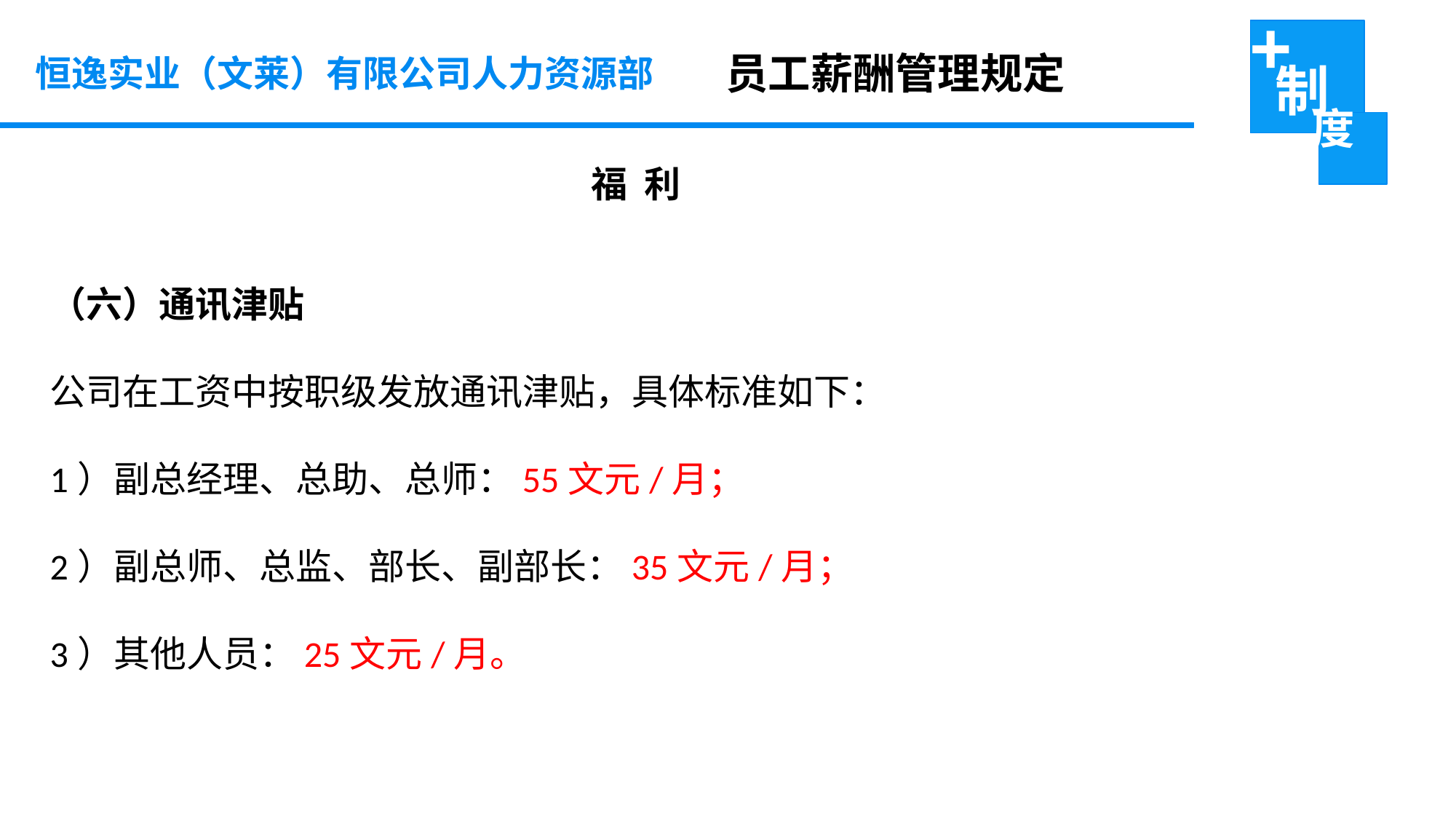

员工薪酬管理规定
恒逸实业（文莱）有限公司人力资源部
              福  利
（六）通讯津贴
公司在工资中按职级发放通讯津贴，具体标准如下：
1）副总经理、总助、总师：55文元/月；
2）副总师、总监、部长、副部长：35文元/月；
3）其他人员：25文元/月。